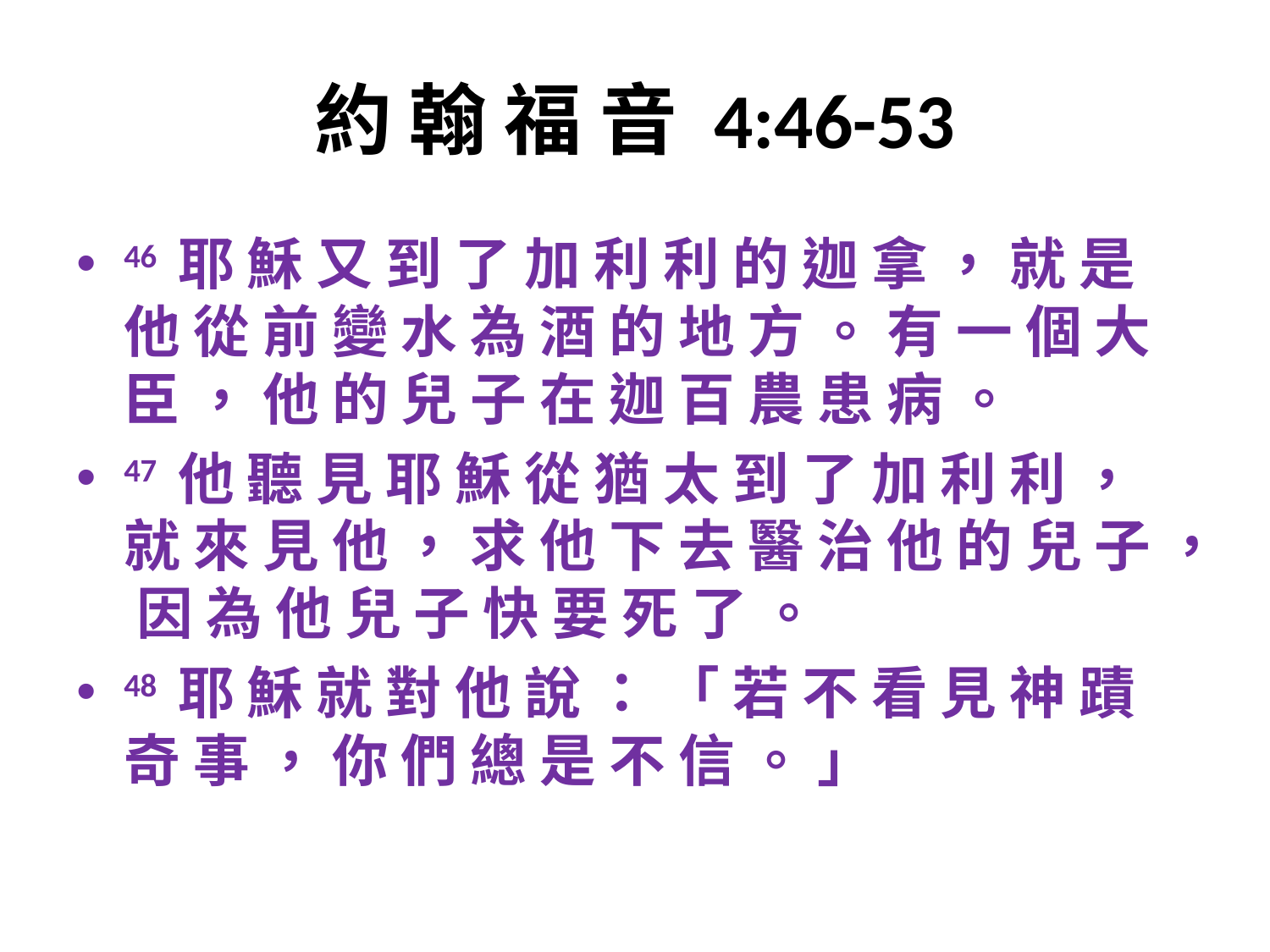

# 約 翰 福 音 4:46-53
46 耶 穌 又 到 了 加 利 利 的 迦 拿 ， 就 是 他 從 前 變 水 為 酒 的 地 方 。 有 一 個 大 臣 ， 他 的 兒 子 在 迦 百 農 患 病 。
47 他 聽 見 耶 穌 從 猶 太 到 了 加 利 利 ， 就 來 見 他 ， 求 他 下 去 醫 治 他 的 兒 子 ， 因 為 他 兒 子 快 要 死 了 。
48 耶 穌 就 對 他 說 ： 「 若 不 看 見 神 蹟 奇 事 ， 你 們 總 是 不 信 。 」